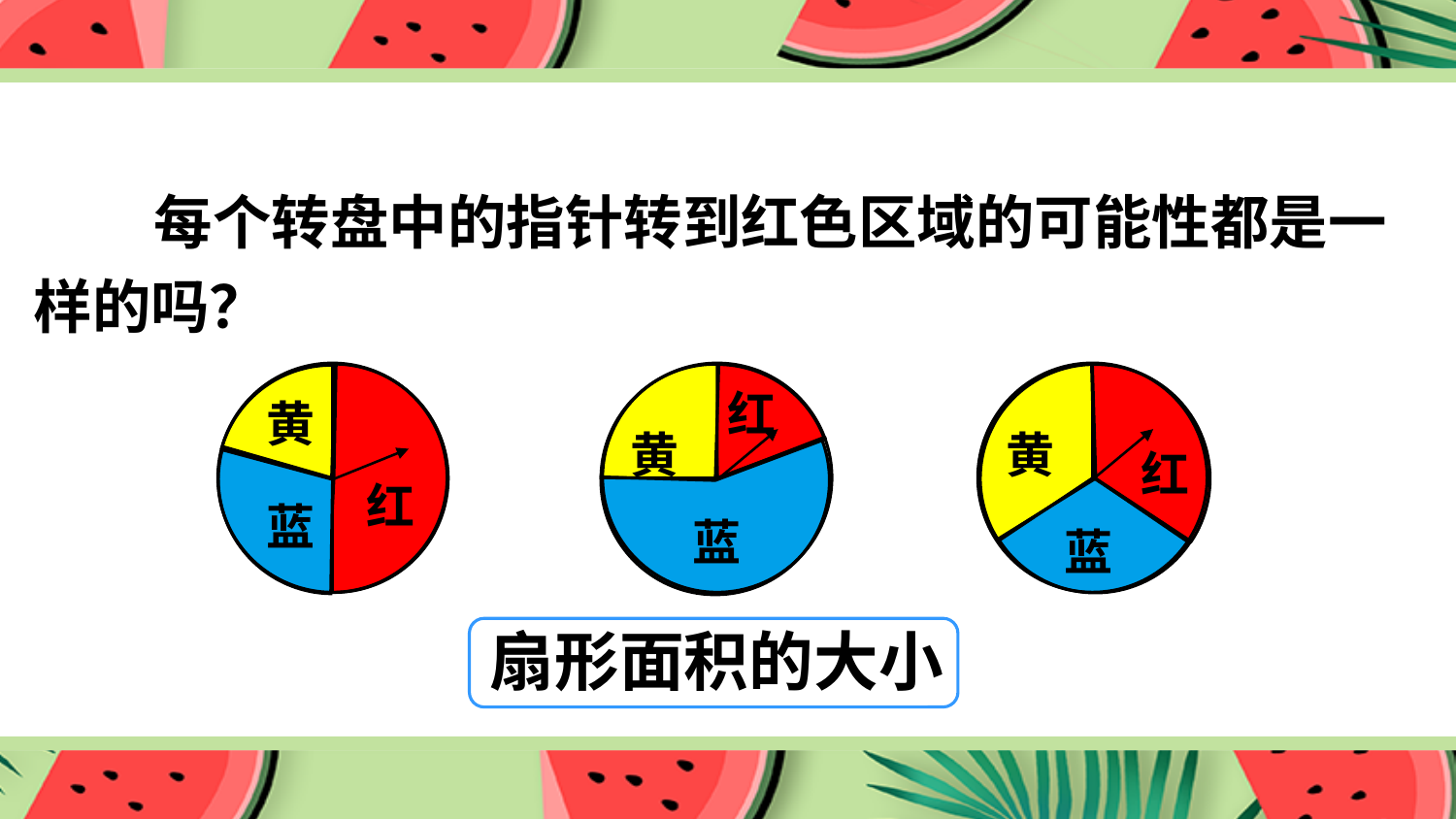

每个转盘中的指针转到红色区域的可能性都是一样的吗？

黄
红
蓝

黄
红
蓝

红
黄
蓝

扇形面积的大小